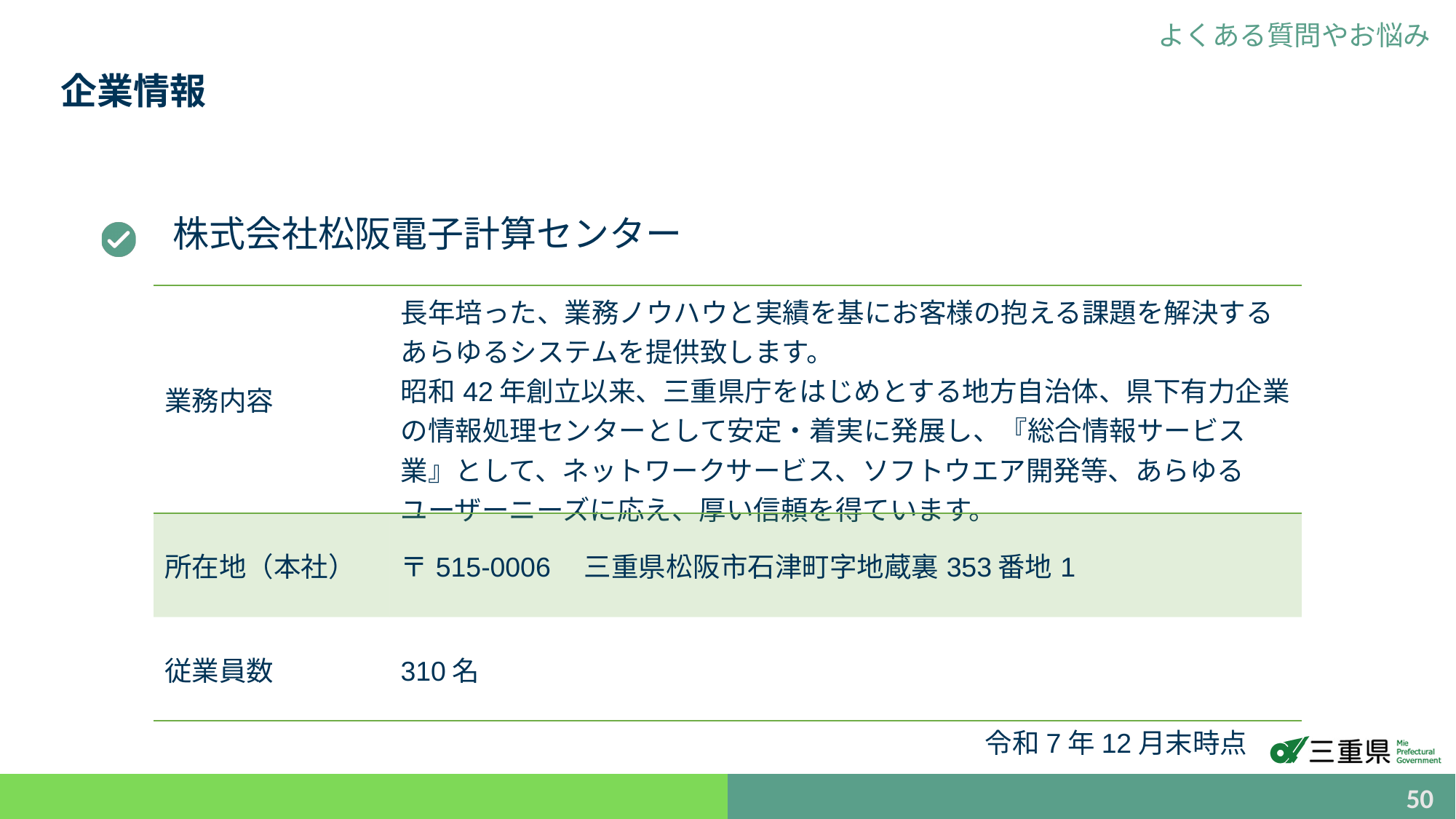

よくある質問やお悩み
企業情報
株式会社松阪電子計算センター

| 業務内容 | 長年培った、業務ノウハウと実績を基にお客様の抱える課題を解決するあらゆるシステムを提供致します。 昭和42年創立以来、三重県庁をはじめとする地方自治体、県下有力企業の情報処理センターとして安定・着実に発展し、『総合情報サービス業』として、ネットワークサービス、ソフトウエア開発等、あらゆるユーザーニーズに応え、厚い信頼を得ています。 |
| --- | --- |
| 所在地（本社） | 〒515-0006　三重県松阪市石津町字地蔵裏353番地1 |
| 従業員数 | 310名 |
令和7年12月末時点